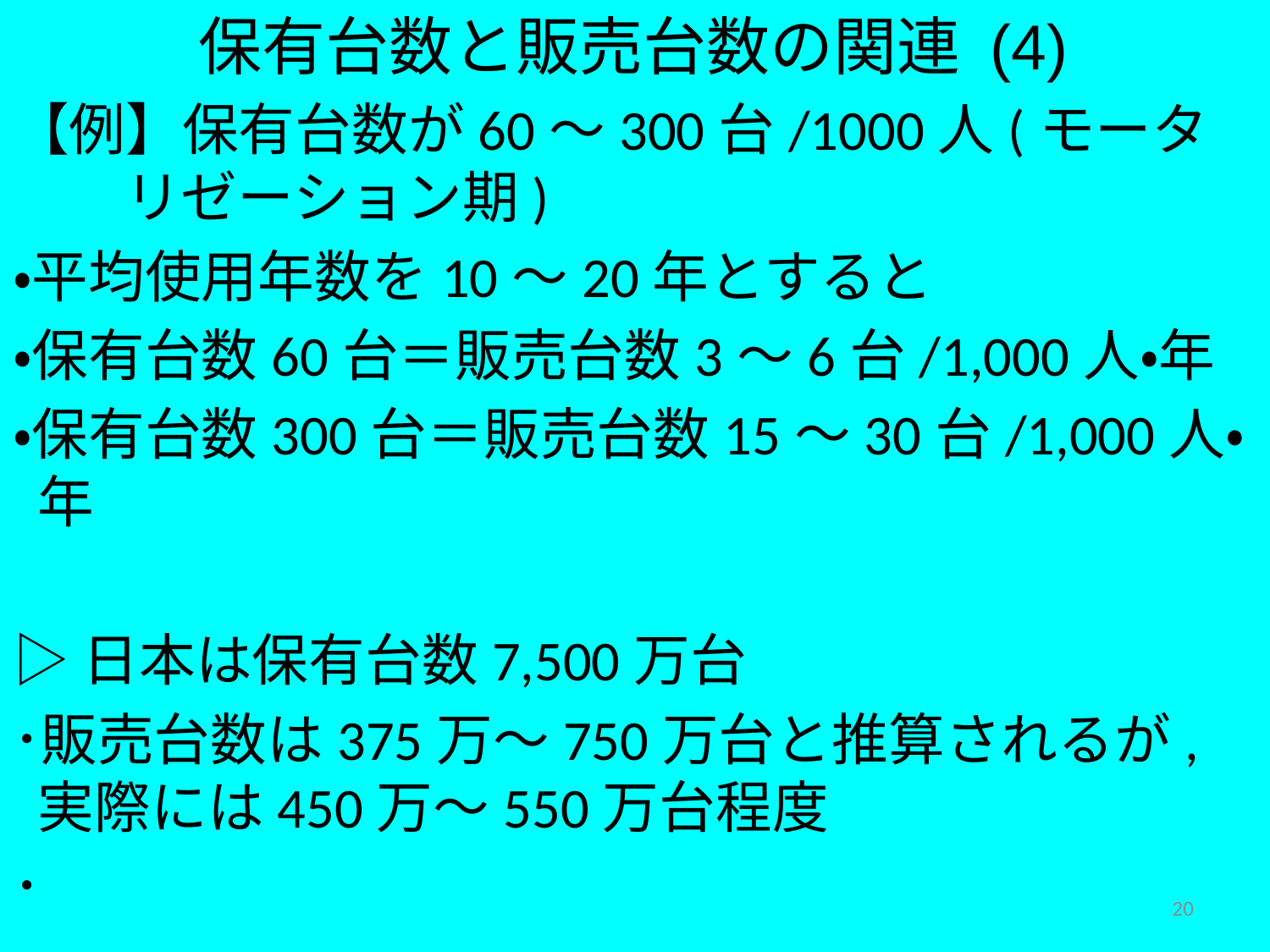

保有台数と販売台数の関連 (4)
【例】保有台数が60～300台/1000人(モータリゼーション期)
・平均使用年数を10～20年とすると
・保有台数60台＝販売台数3～6台/1,000人・年
・保有台数300台＝販売台数15～30台/1,000人・年

▷日本は保有台数7,500万台
･販売台数は375万～750万台と推算されるが,実際には450万～550万台程度
･
20